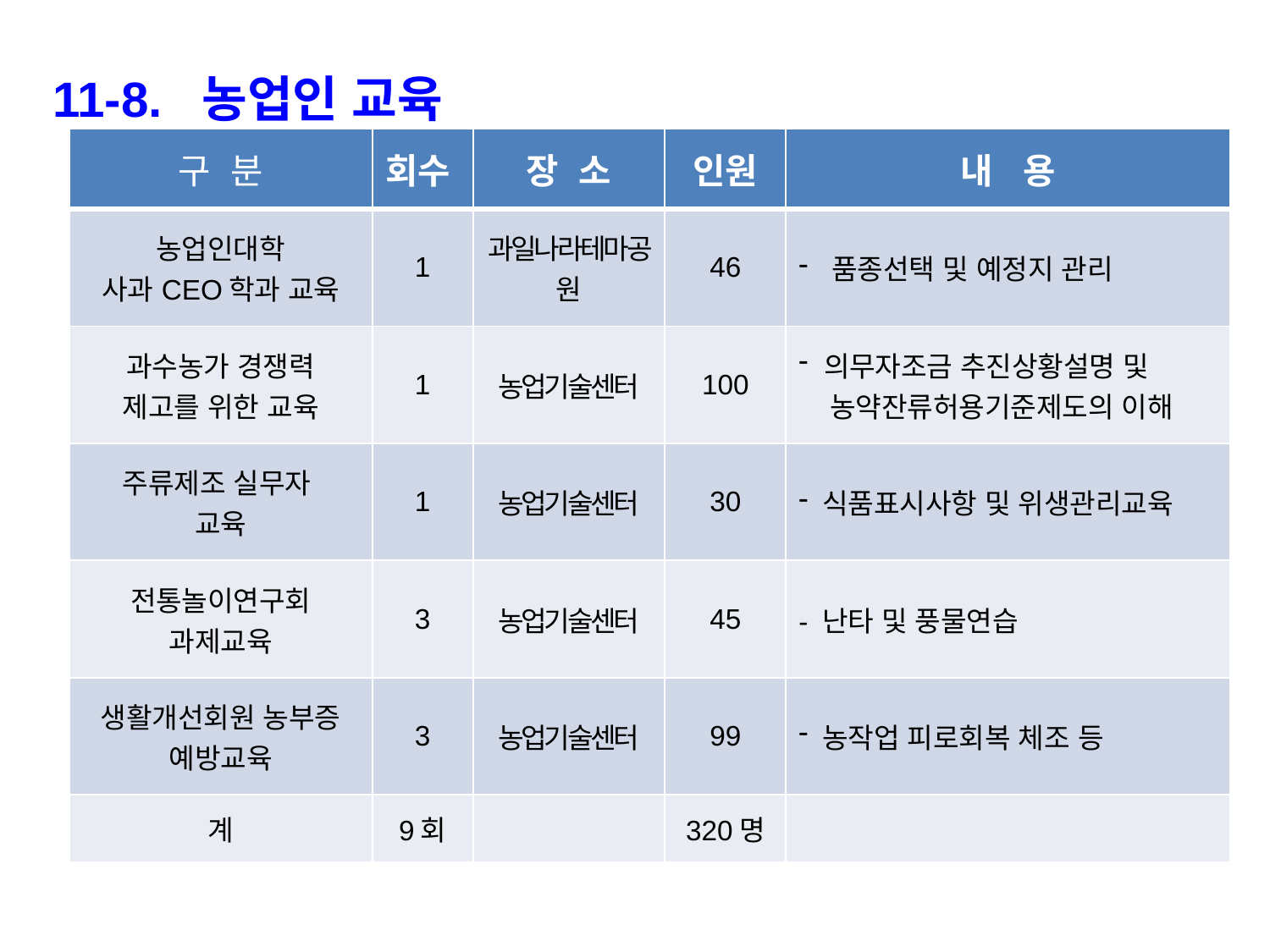

11-8.  농업인 교육

| 구 분 | 회수 | 장 소 | 인원 | 내 용 |
| --- | --- | --- | --- | --- |
| 농업인대학 사과CEO학과 교육 | 1 | 과일나라테마공원 | 46 | 품종선택 및 예정지 관리 |
| 과수농가 경쟁력 제고를 위한 교육 | 1 | 농업기술센터 | 100 | 의무자조금 추진상황설명 및 농약잔류허용기준제도의 이해 |
| 주류제조 실무자 교육 | 1 | 농업기술센터 | 30 | 식품표시사항 및 위생관리교육 |
| 전통놀이연구회 과제교육 | 3 | 농업기술센터 | 45 | - 난타 및 풍물연습 |
| 생활개선회원 농부증 예방교육 | 3 | 농업기술센터 | 99 | 농작업 피로회복 체조 등 |
| 계 | 9회 |  | 320명 |  |